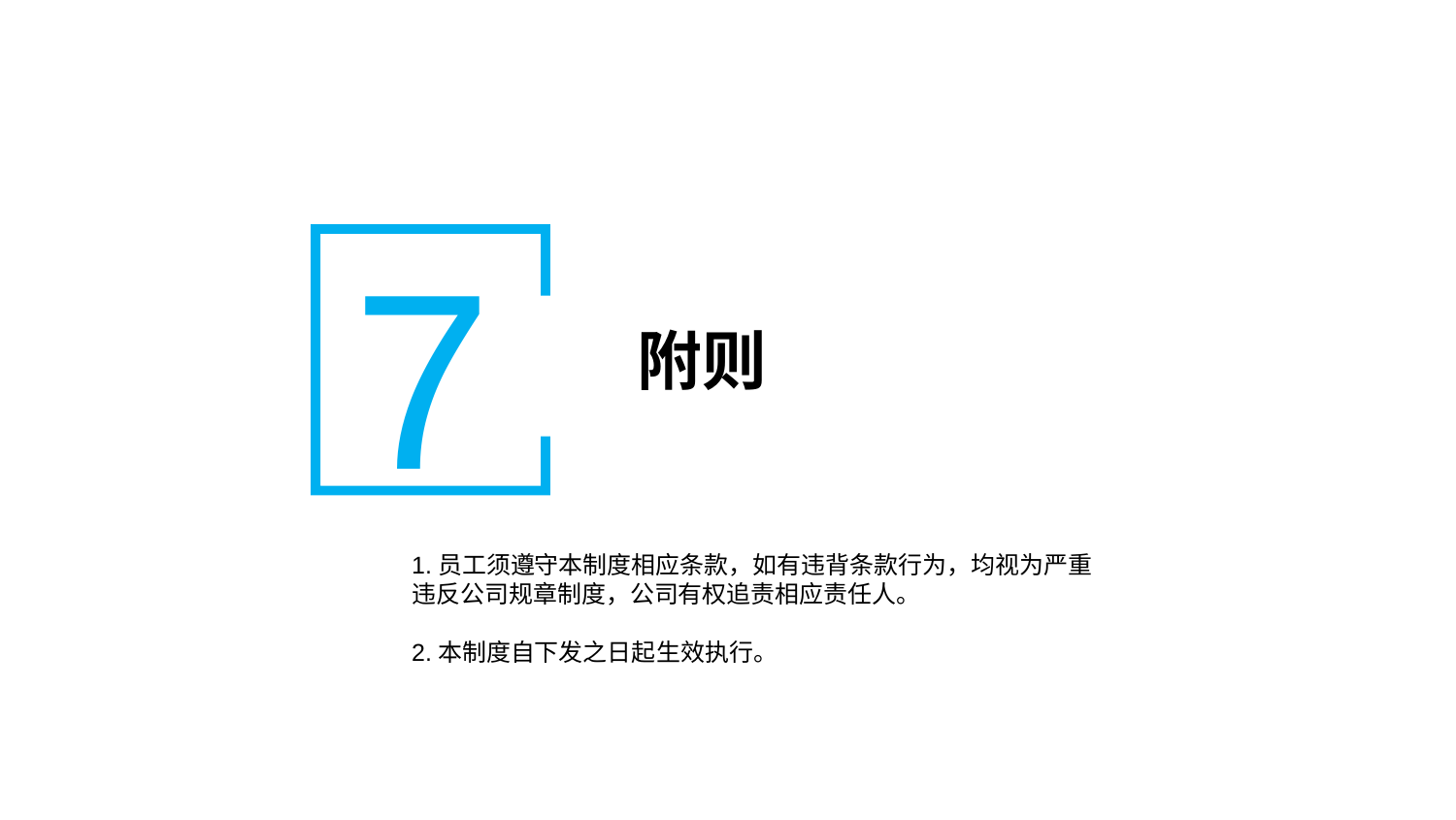

7

附则
1.员工须遵守本制度相应条款，如有违背条款行为，均视为严重违反公司规章制度，公司有权追责相应责任人。

2.本制度自下发之日起生效执行。